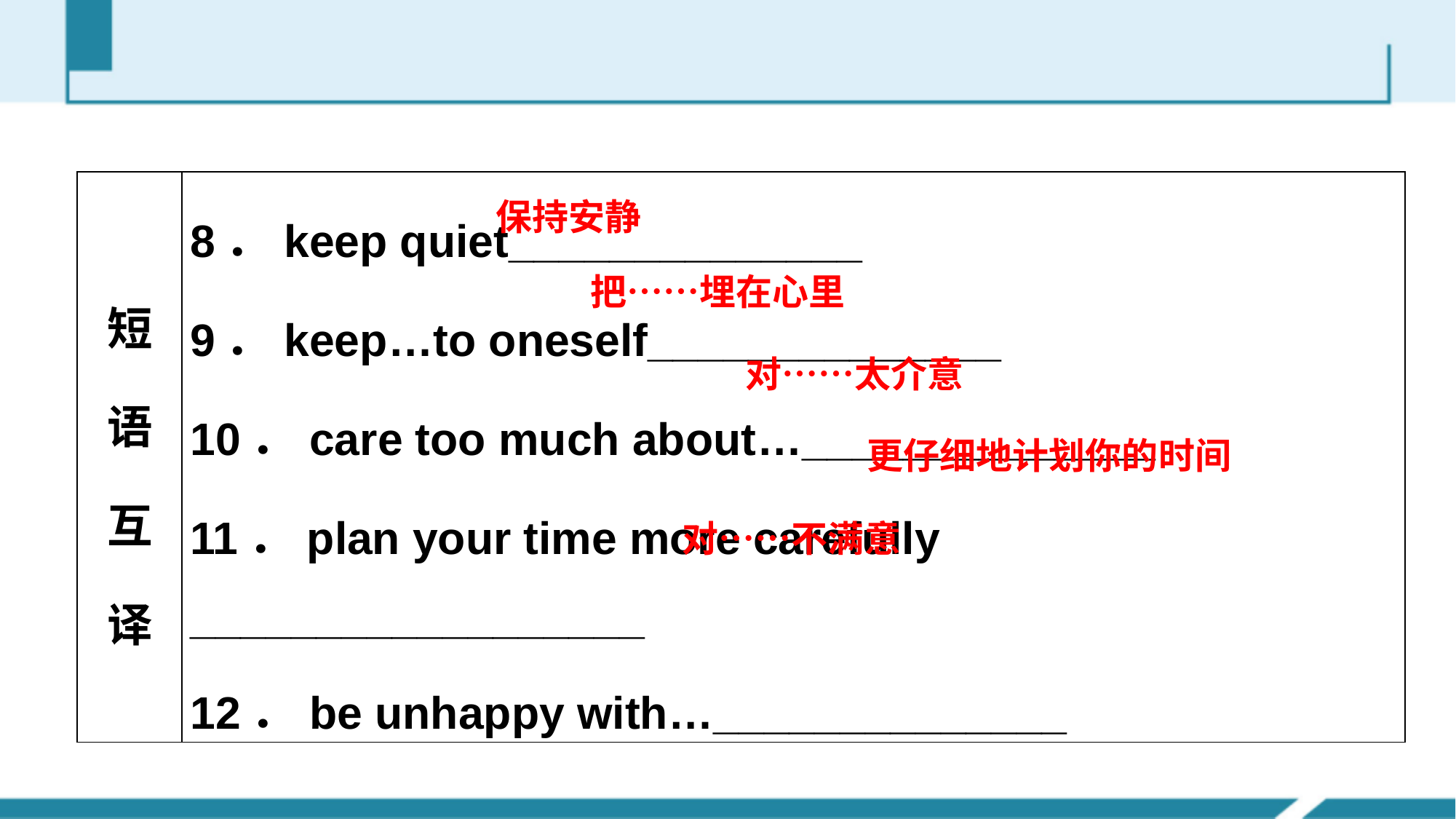

| 短语互译 | 8．keep quiet\_\_\_\_\_\_\_\_\_\_\_\_\_\_ 9．keep…to oneself\_\_\_\_\_\_\_\_\_\_\_\_\_\_ 10．care too much about…\_\_\_\_\_\_\_\_\_\_\_\_\_\_ 11．plan your time more carefully \_\_\_\_\_\_\_\_\_\_\_\_\_\_\_\_\_\_ 12．be unhappy with…\_\_\_\_\_\_\_\_\_\_\_\_\_\_ |
| --- | --- |
保持安静
把……埋在心里
对……太介意
更仔细地计划你的时间
对……不满意